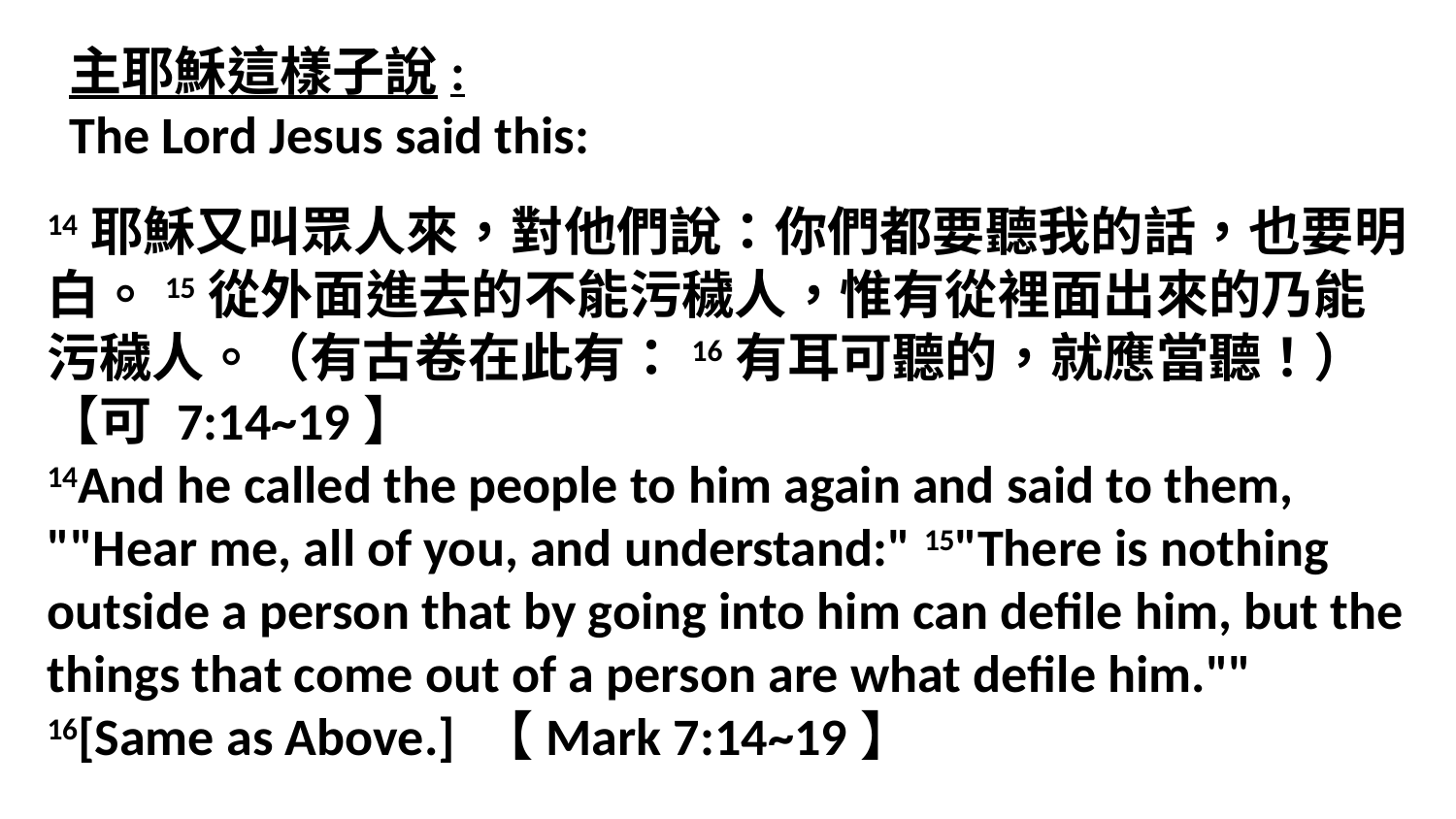

主耶穌這樣子說:
The Lord Jesus said this:
14耶穌又叫眾人來，對他們說：你們都要聽我的話，也要明白。15從外面進去的不能污穢人，惟有從裡面出來的乃能污穢人。（有古卷在此有：16有耳可聽的，就應當聽！）
【可 7:14~19】
14And he called the people to him again and said to them, ""Hear me, all of you, and understand:" 15"There is nothing outside a person that by going into him can defile him, but the things that come out of a person are what defile him."" 16[Same as Above.] 【Mark 7:14~19】